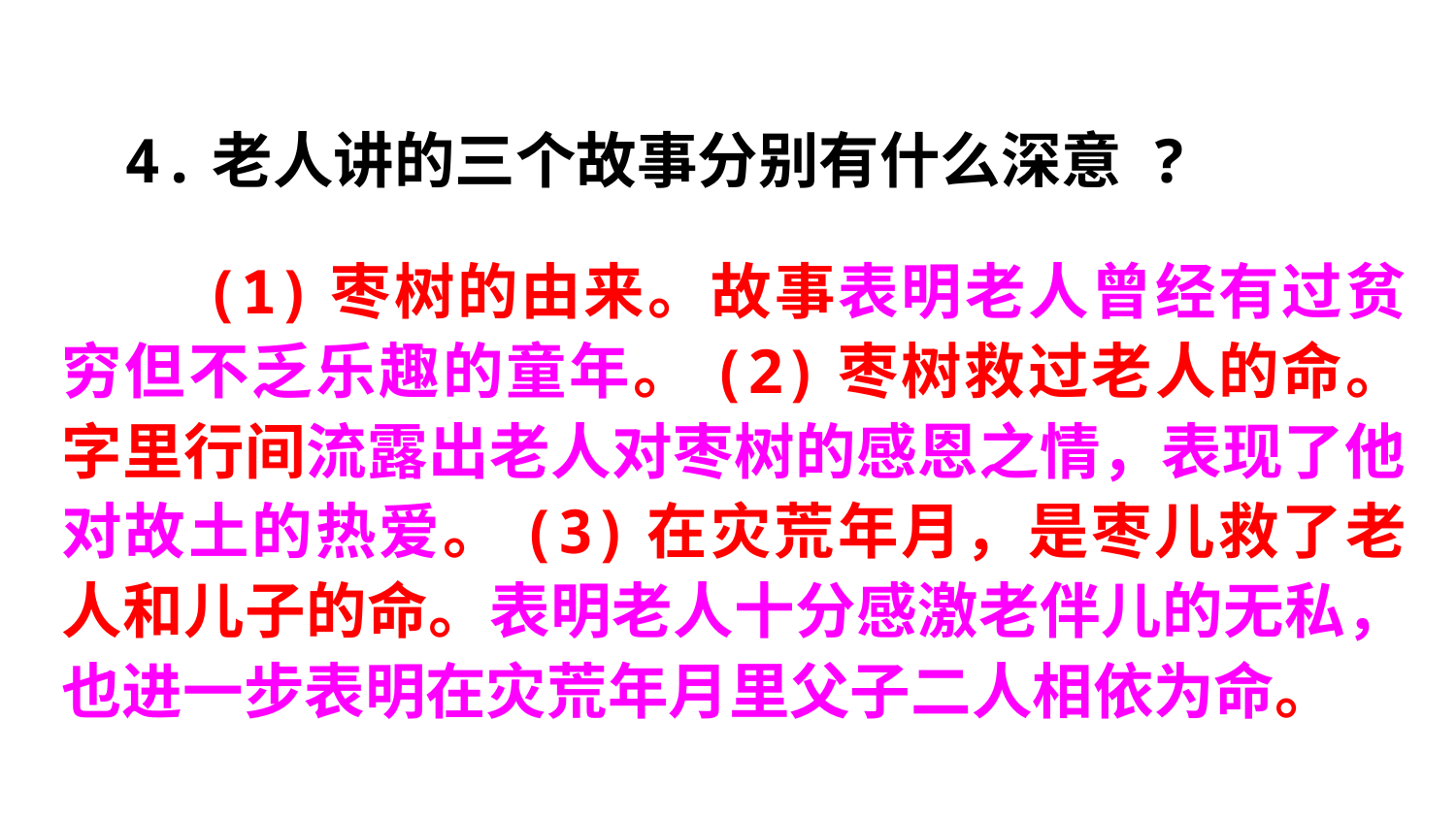

4.老人讲的三个故事分别有什么深意 ?
    (1)枣树的由来。故事表明老人曾经有过贫穷但不乏乐趣的童年。(2)枣树救过老人的命。字里行间流露出老人对枣树的感恩之情，表现了他对故土的热爱。(3)在灾荒年月，是枣儿救了老人和儿子的命。表明老人十分感激老伴儿的无私，也进一步表明在灾荒年月里父子二人相依为命。